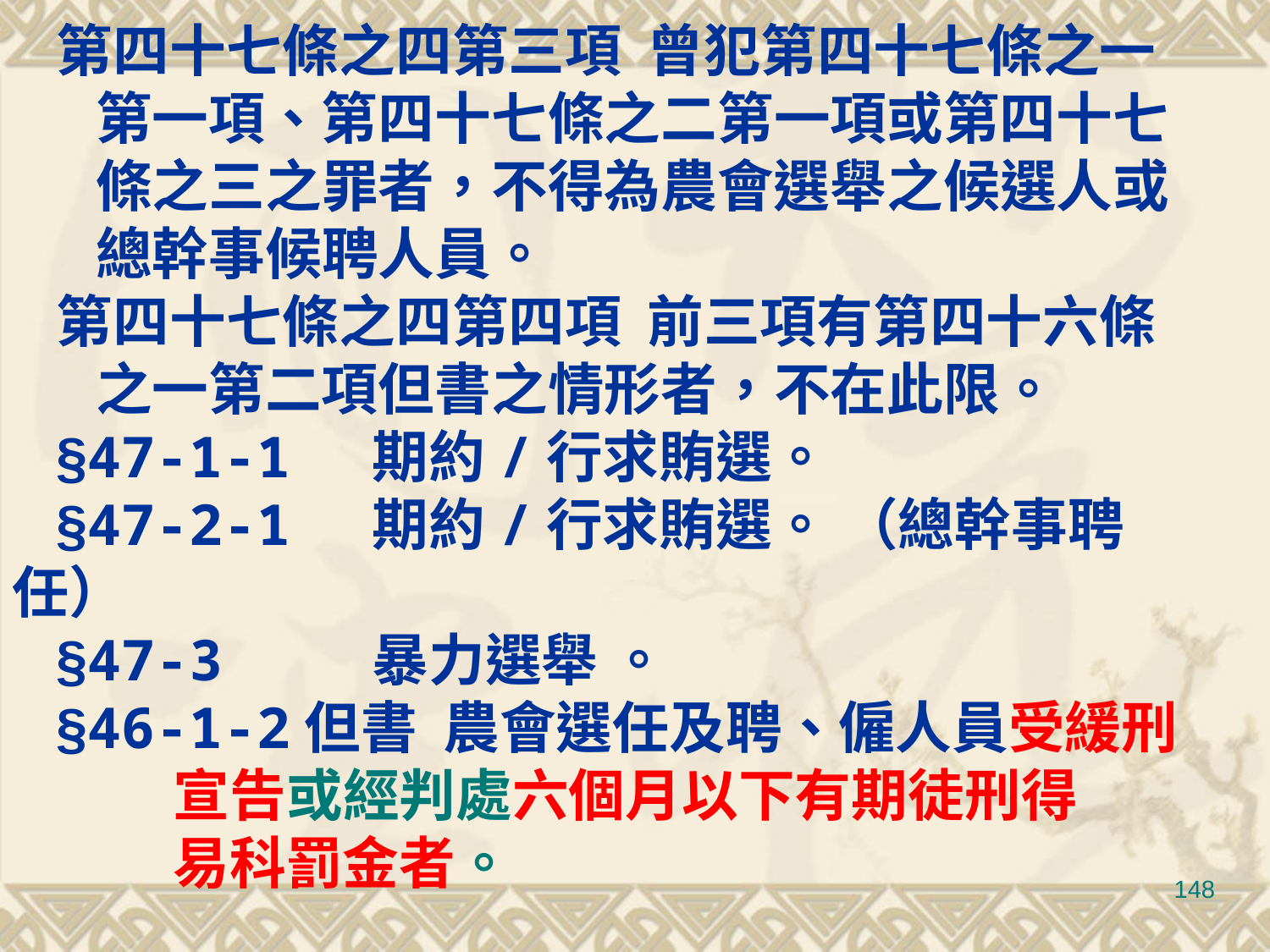

第四十七條之四第三項  曾犯第四十七條之一
  第一項、第四十七條之二第一項或第四十七
  條之三之罪者，不得為農會選舉之候選人或
  總幹事候聘人員。
第四十七條之四第四項  前三項有第四十六條
  之一第二項但書之情形者，不在此限。
§47-1-1  期約/行求賄選。
§47-2-1  期約/行求賄選。 （總幹事聘任）
§47-3    暴力選舉 。
§46-1-2但書  農會選任及聘、僱人員受緩刑
        宣告或經判處六個月以下有期徒刑得
        易科罰金者。

148